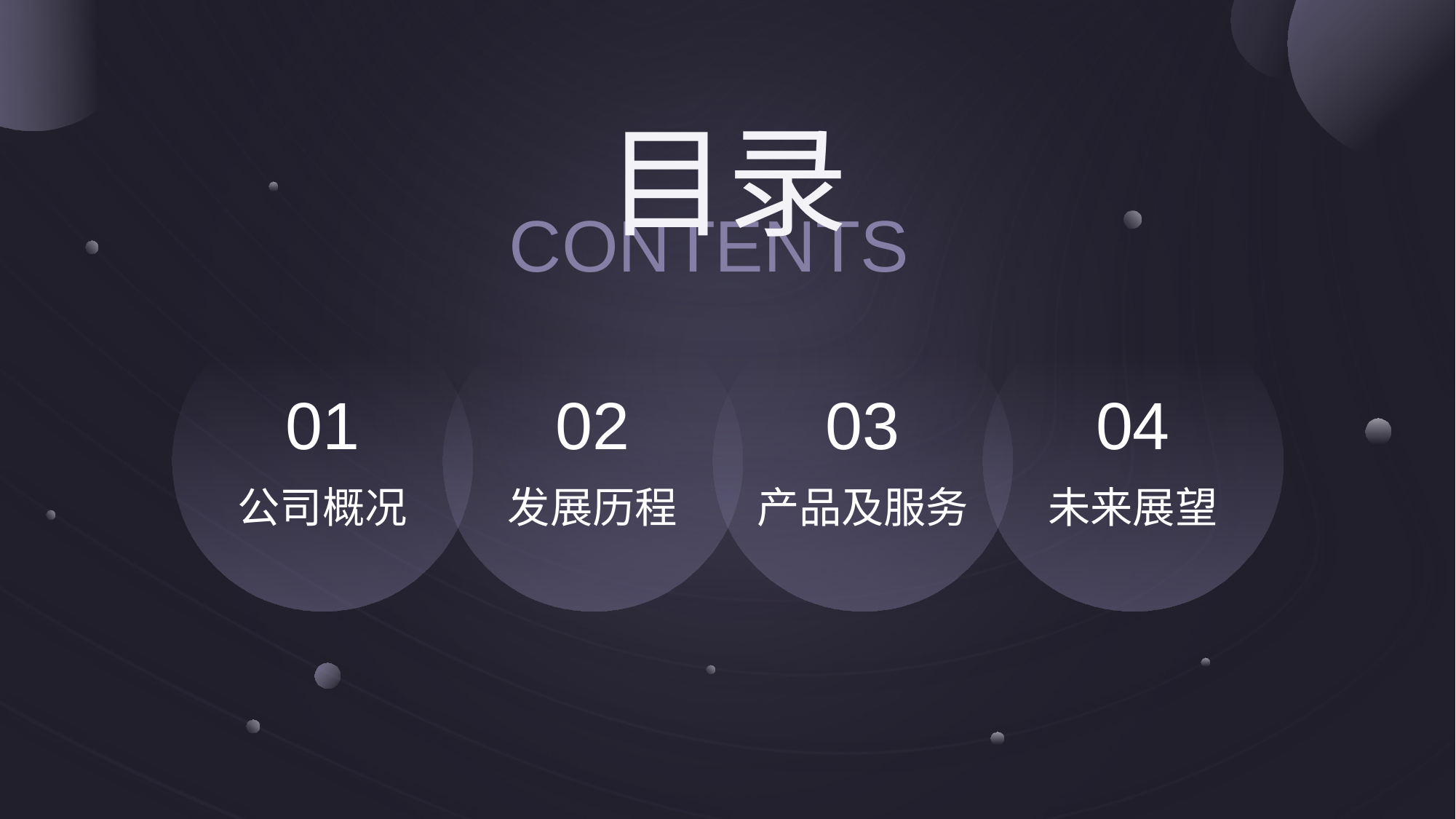

目录
CONTENTS

01
02
03
04
公司概况
发展历程
产品及服务
未来展望